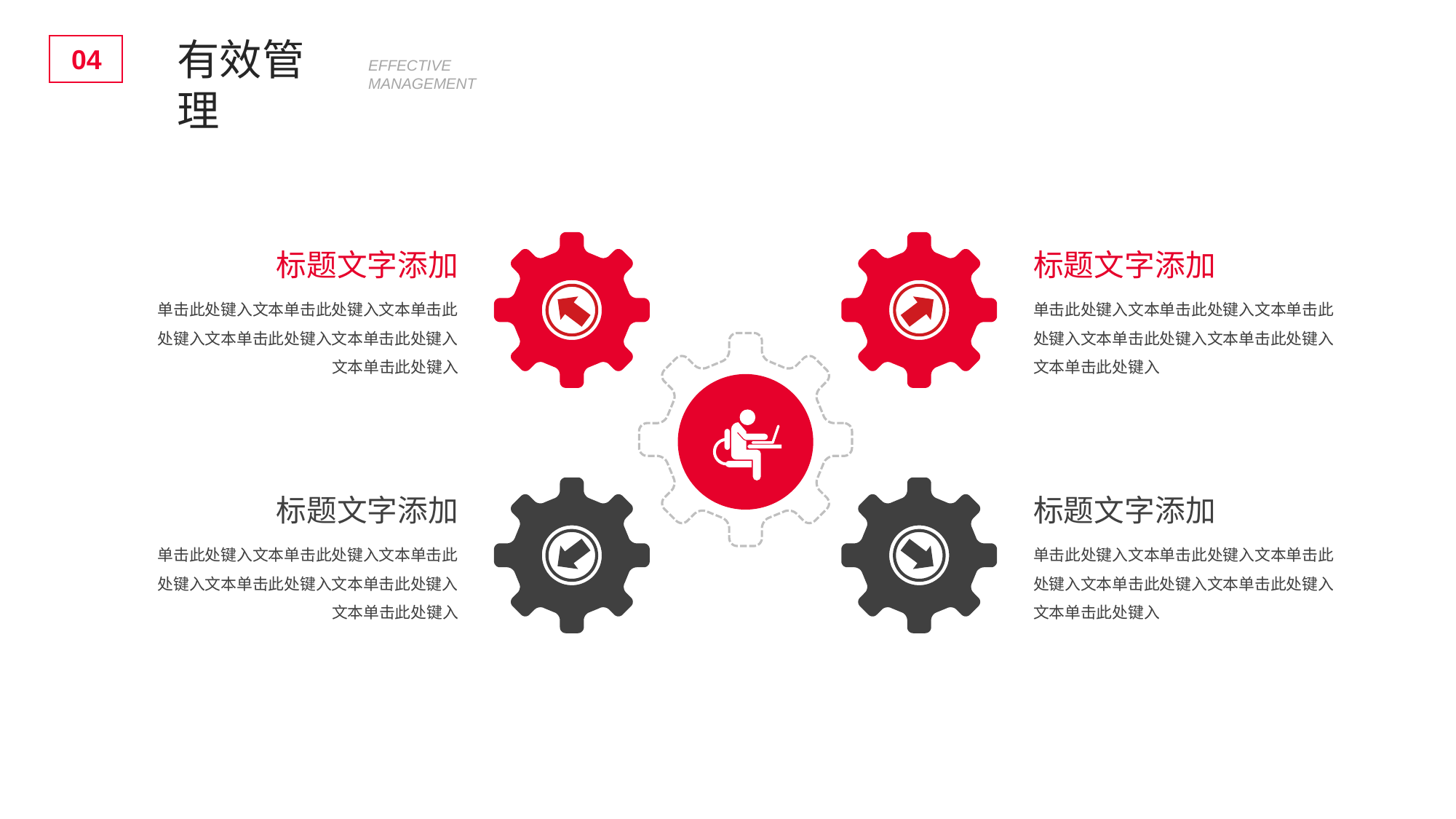

BY YUSHEN
有效管理

04
EFFECTIVE MANAGEMENT

标题文字添加
单击此处键入文本单击此处键入文本单击此处键入文本单击此处键入文本单击此处键入文本单击此处键入

标题文字添加
单击此处键入文本单击此处键入文本单击此处键入文本单击此处键入文本单击此处键入文本单击此处键入

标题文字添加
单击此处键入文本单击此处键入文本单击此处键入文本单击此处键入文本单击此处键入文本单击此处键入

标题文字添加
单击此处键入文本单击此处键入文本单击此处键入文本单击此处键入文本单击此处键入文本单击此处键入